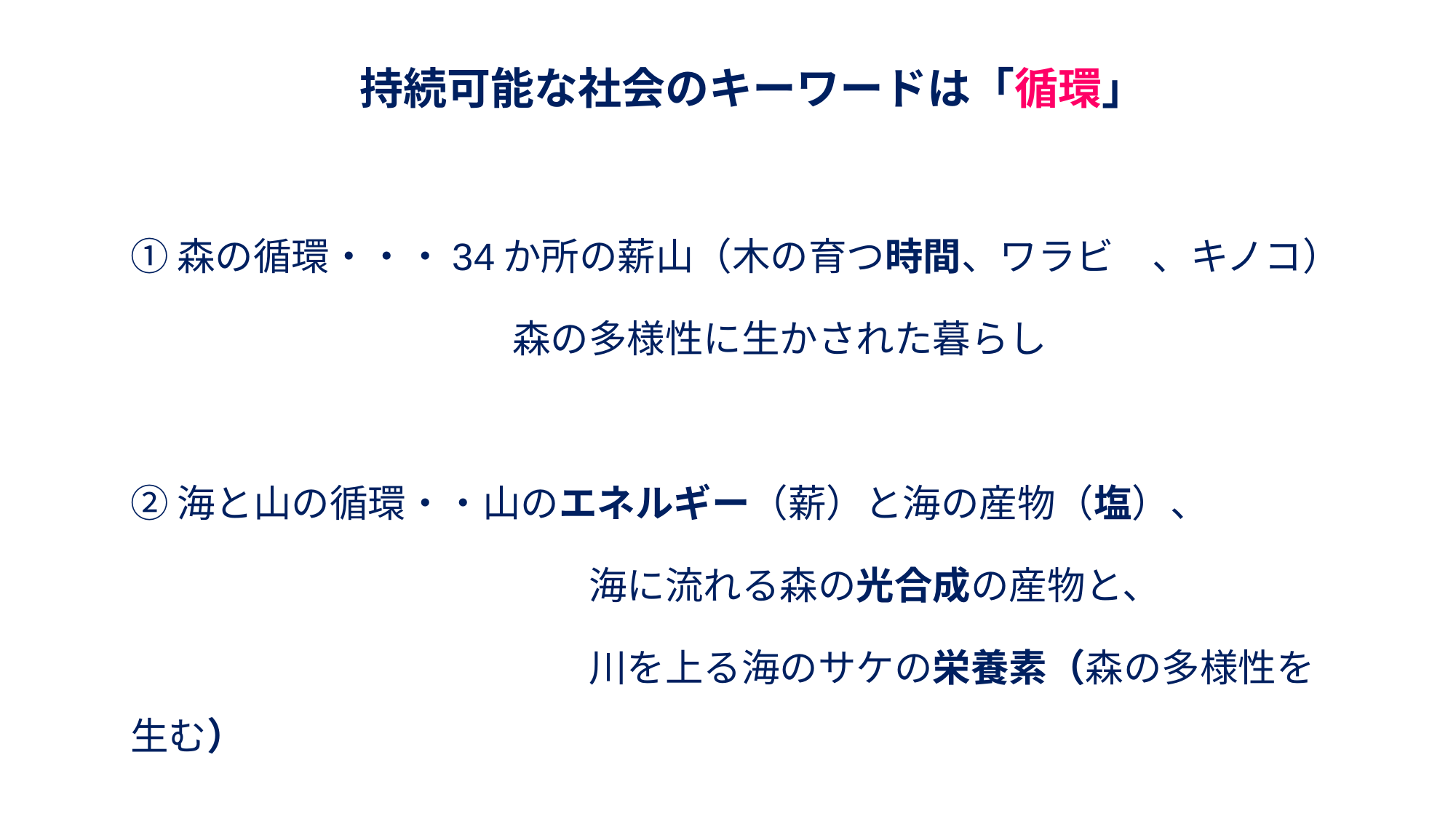

持続可能な社会のキーワードは「循環」

①森の循環・・・34か所の薪山（木の育つ時間、ワラビ　、キノコ）
　　　　　　　　　　森の多様性に生かされた暮らし

②海と山の循環・・山のエネルギー（薪）と海の産物（塩）、
　　　　　　　　　　　　海に流れる森の光合成の産物と、
　　　　　　　　　　　　川を上る海のサケの栄養素（森の多様性を生む）